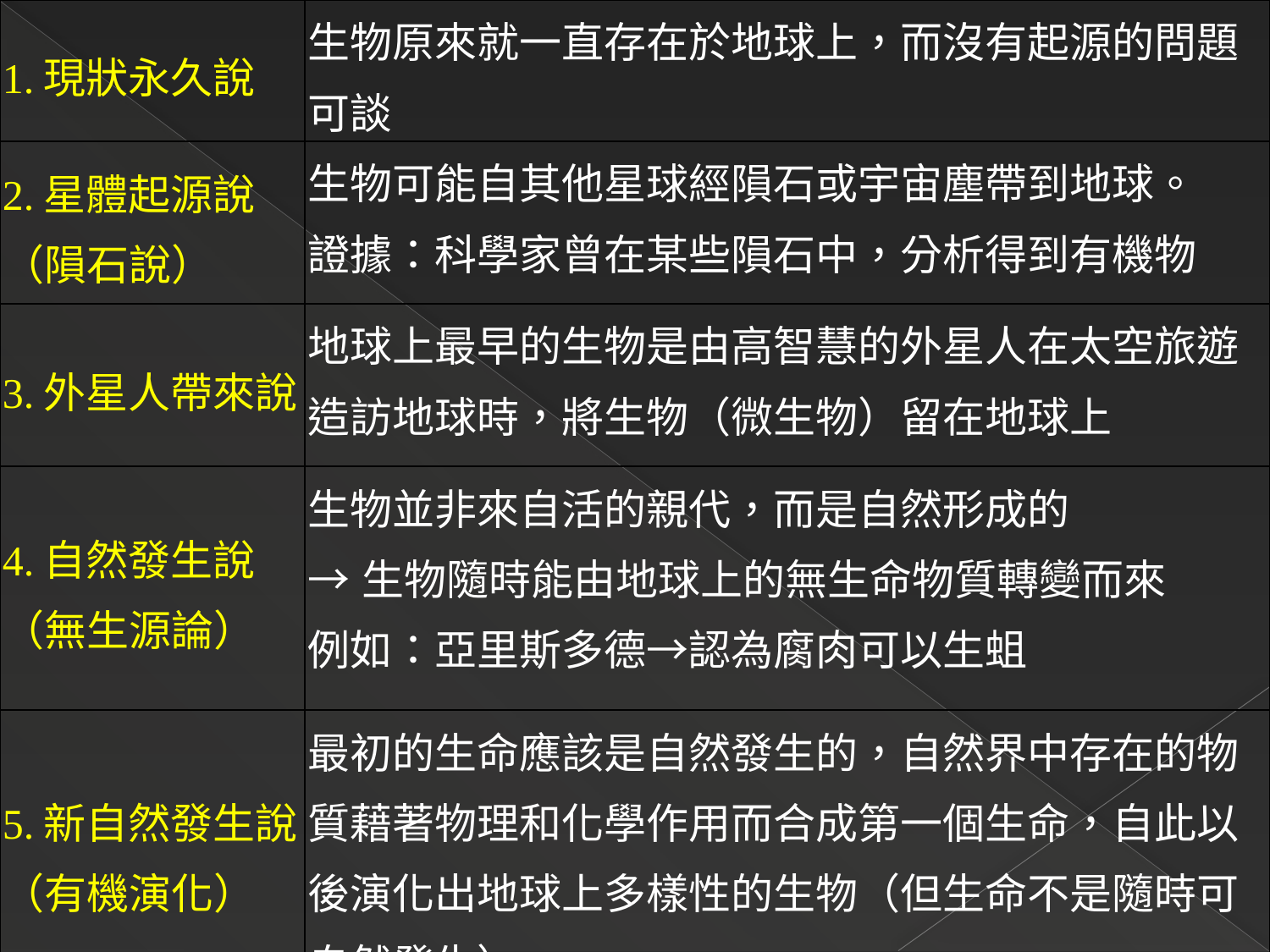

| 1.現狀永久說 | 生物原來就一直存在於地球上，而沒有起源的問題可談 |
| --- | --- |
| 2.星體起源說 （隕石說） | 生物可能自其他星球經隕石或宇宙塵帶到地球。 證據：科學家曾在某些隕石中，分析得到有機物 |
| 3.外星人帶來說 | 地球上最早的生物是由高智慧的外星人在太空旅遊造訪地球時，將生物（微生物）留在地球上 |
| 4.自然發生說 （無生源論） | 生物並非來自活的親代，而是自然形成的 →生物隨時能由地球上的無生命物質轉變而來 例如：亞里斯多德→認為腐肉可以生蛆 |
| 5.新自然發生說 （有機演化） | 最初的生命應該是自然發生的，自然界中存在的物質藉著物理和化學作用而合成第一個生命，自此以後演化出地球上多樣性的生物（但生命不是隨時可自然發生） |